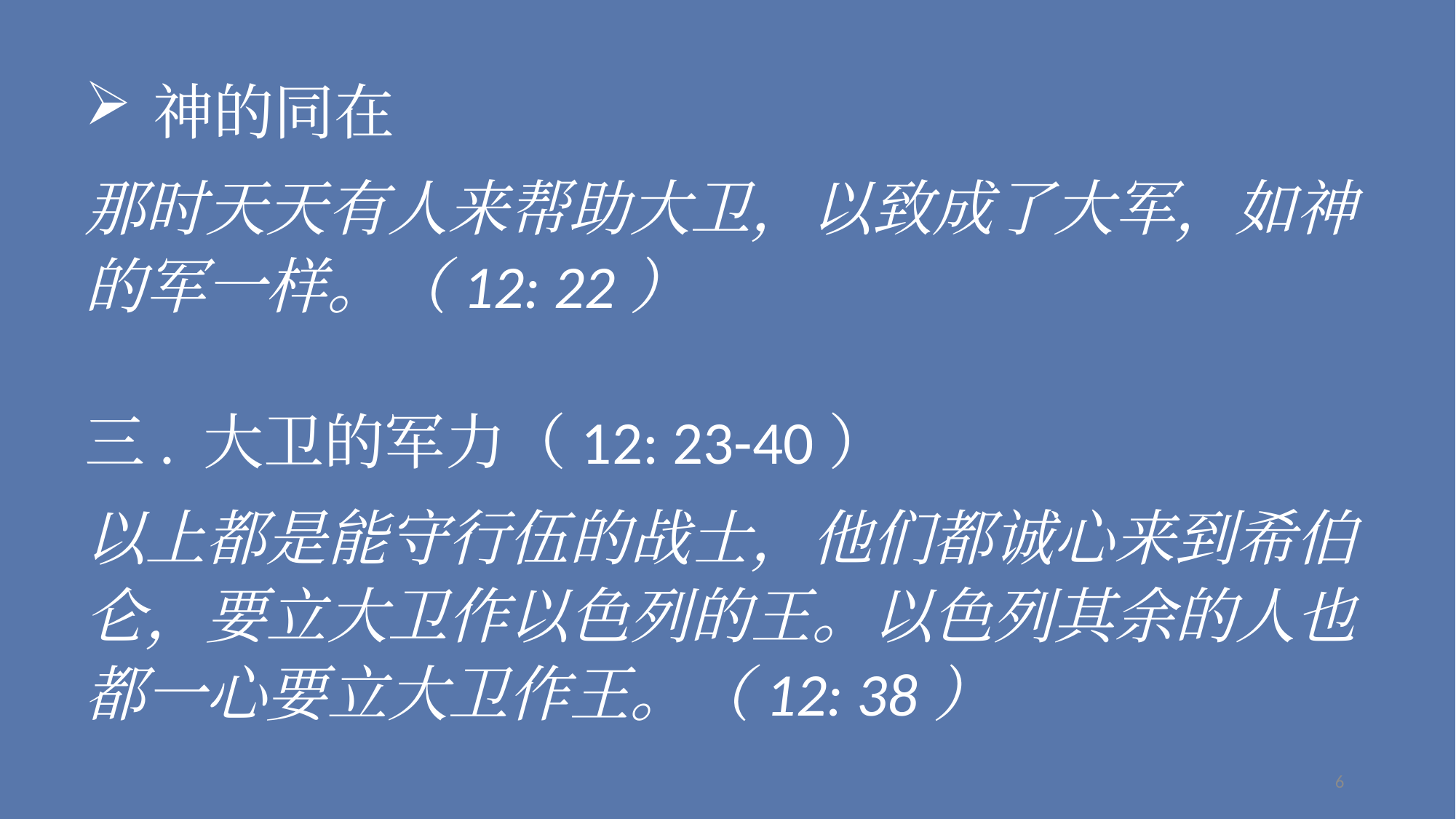

神的同在
那时天天有人来帮助大卫，以致成了大军，如神的军一样。（12: 22）

三. 大卫的军力（12: 23-40）
以上都是能守行伍的战士，他们都诚心来到希伯仑，要立大卫作以色列的王。以色列其余的人也都一心要立大卫作王。（12: 38）

6